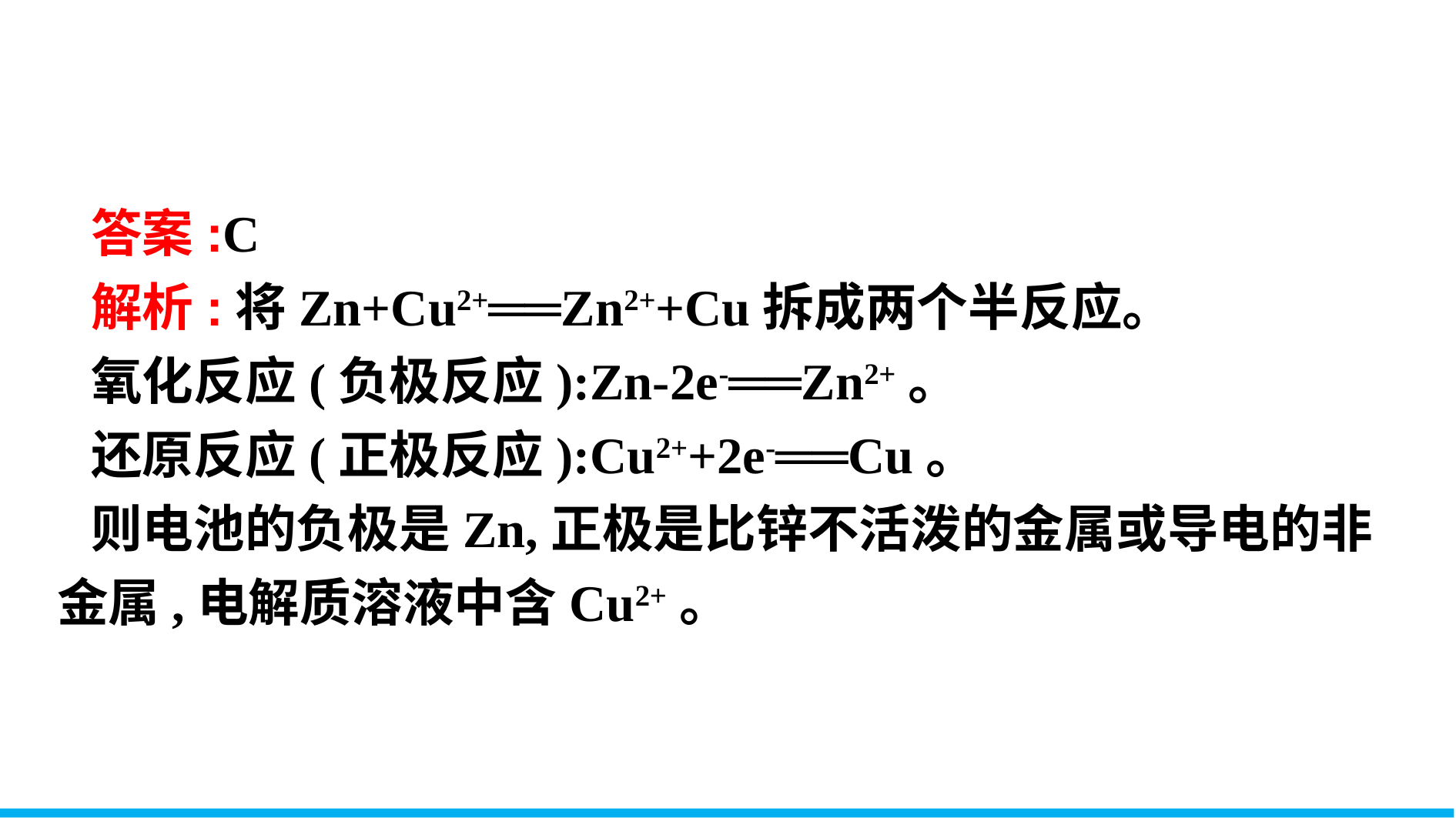

答案:C
解析:将Zn+Cu2+══Zn2++Cu拆成两个半反应。
氧化反应(负极反应):Zn-2e-══Zn2+。
还原反应(正极反应):Cu2++2e-══Cu。
则电池的负极是Zn,正极是比锌不活泼的金属或导电的非金属,电解质溶液中含Cu2+。